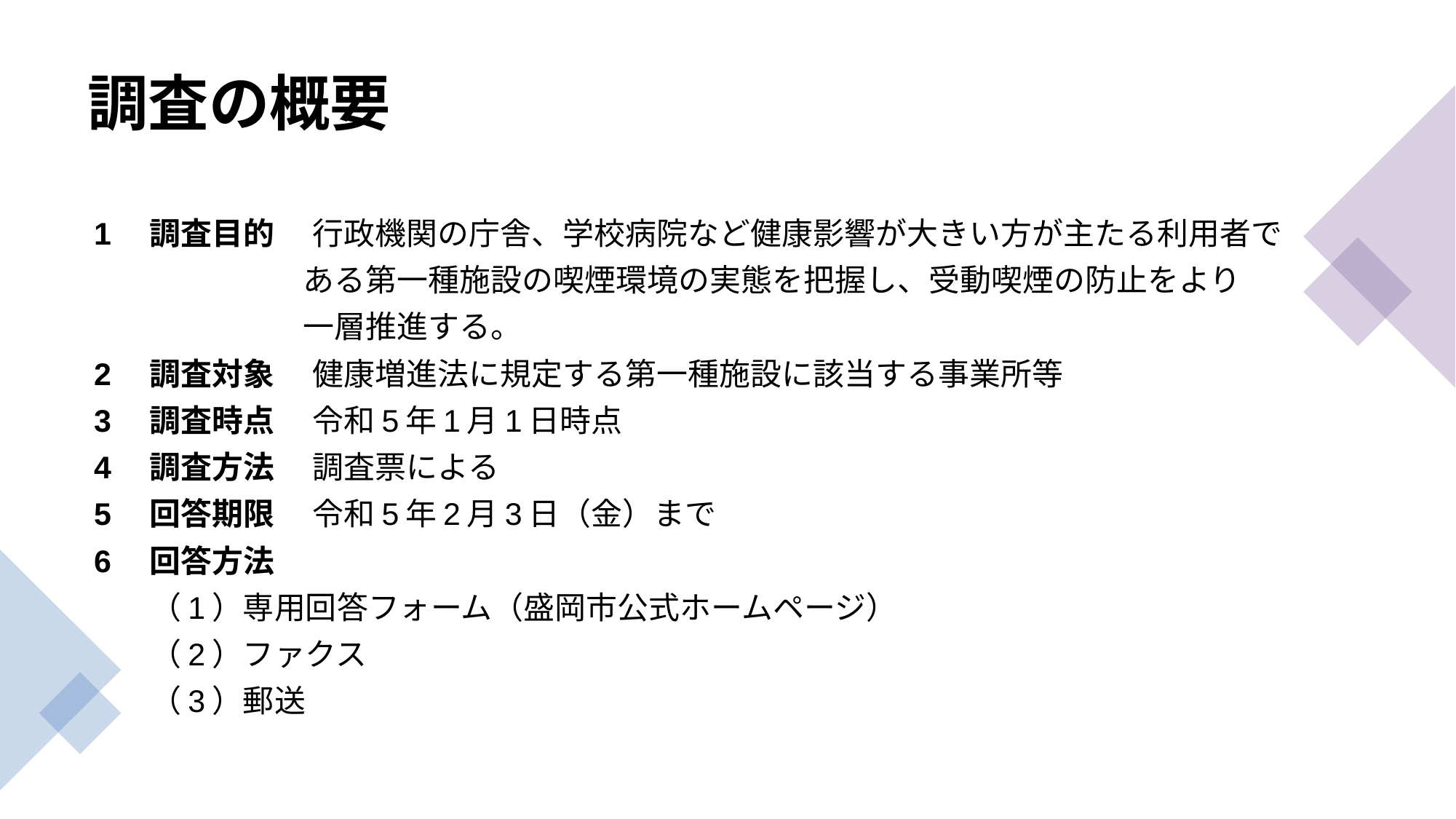

# 調査の概要

1　調査目的　 行政機関の庁舎、学校病院など健康影響が大きい方が主たる利用者で
　　　　　　   ある第一種施設の喫煙環境の実態を把握し、受動喫煙の防止をより
　　　　　　   一層推進する。
2　調査対象　 健康増進法に規定する第一種施設に該当する事業所等
3　調査時点　 令和5年1月1日時点
4　調査方法　 調査票による
5　回答期限　 令和5年2月3日（金）まで
6　回答方法
　　（1）専用回答フォーム（盛岡市公式ホームページ）
　　（2）ファクス
　　（3）郵送